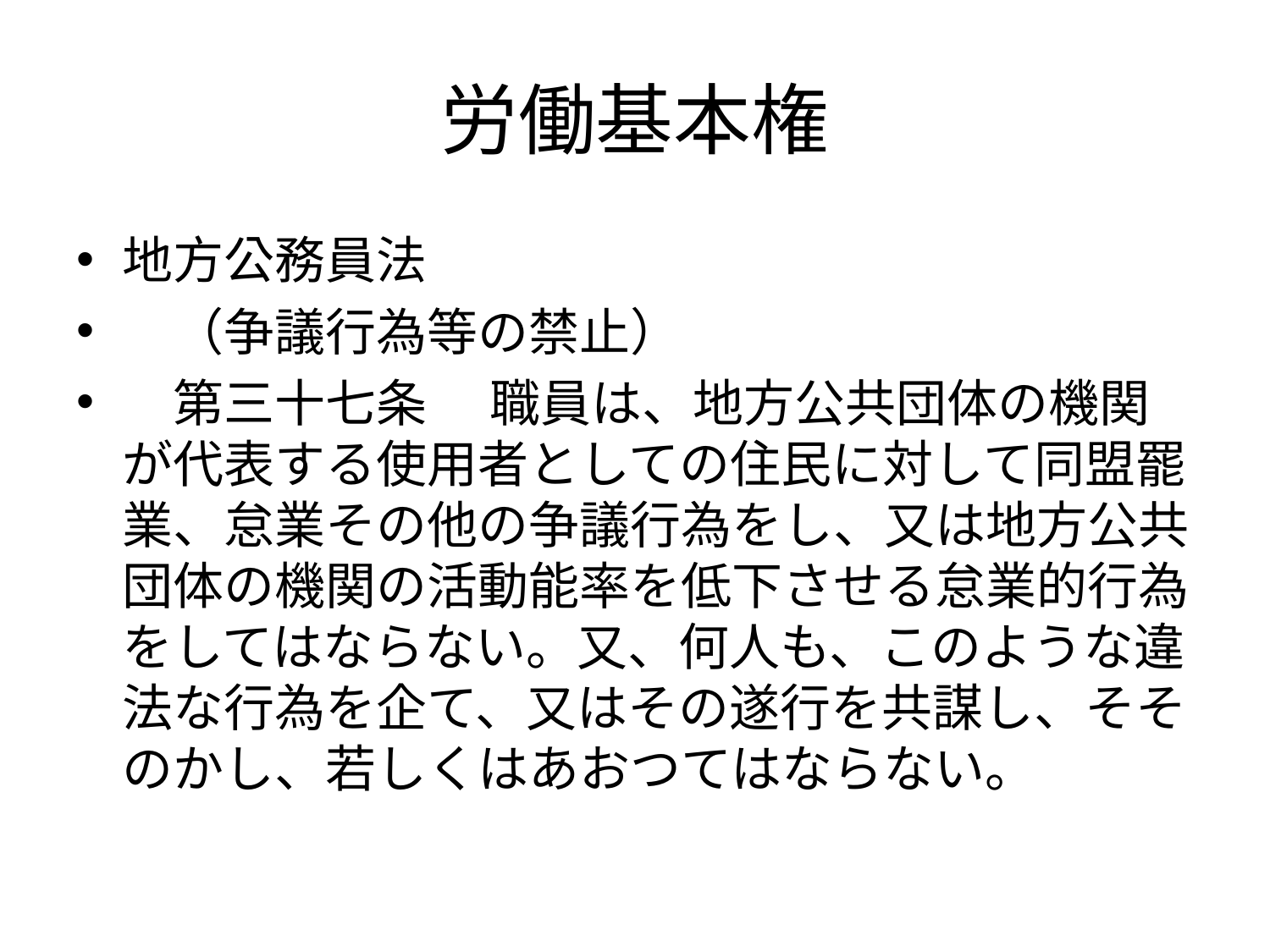

# 労働基本権
地方公務員法
　（争議行為等の禁止）
　第三十七条 　職員は、地方公共団体の機関が代表する使用者としての住民に対して同盟罷業、怠業その他の争議行為をし、又は地方公共団体の機関の活動能率を低下させる怠業的行為をしてはならない。又、何人も、このような違法な行為を企て、又はその遂行を共謀し、そそのかし、若しくはあおつてはならない。